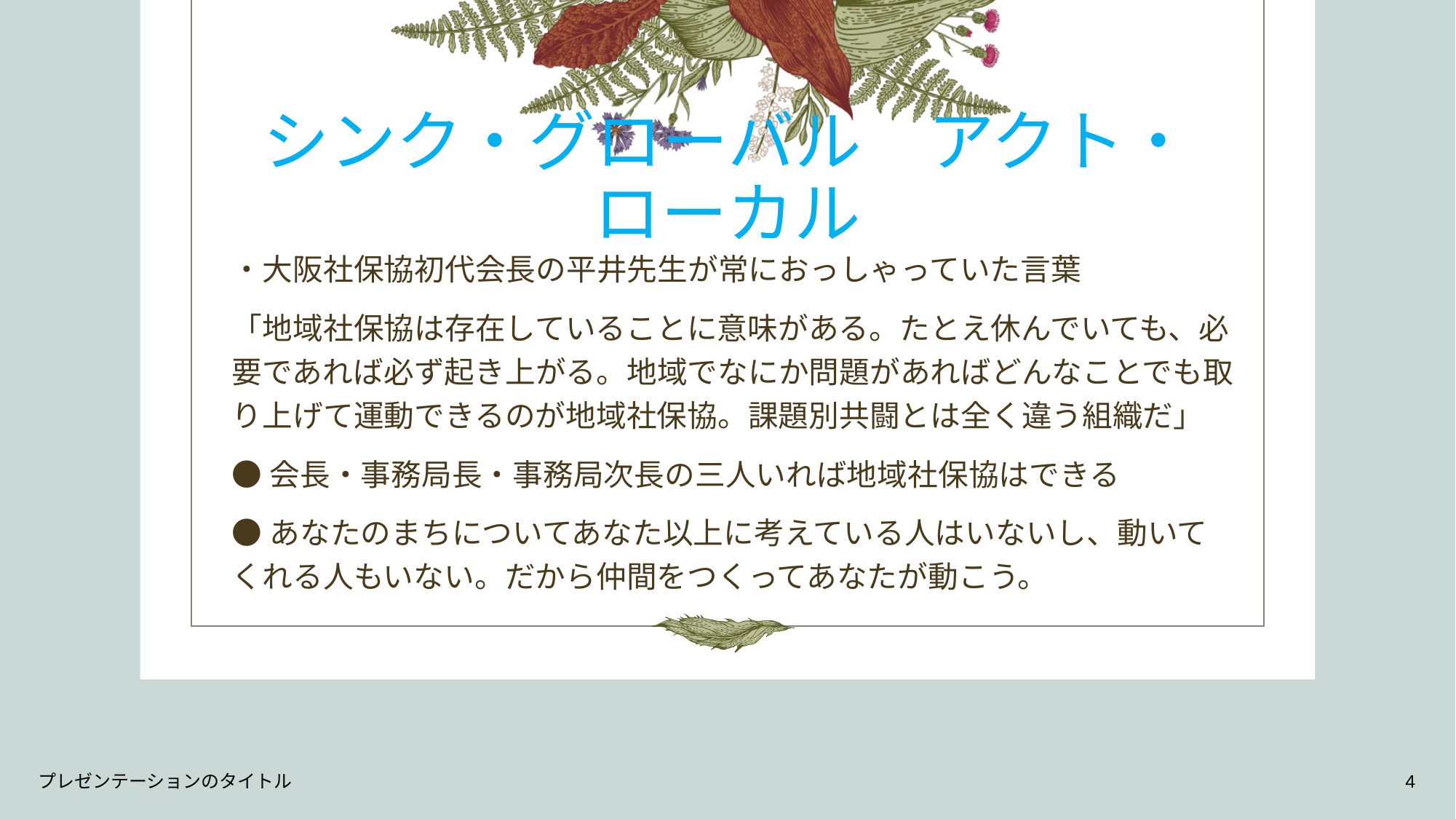

# シンク・グローバル　アクト・ローカル
・大阪社保協初代会長の平井先生が常におっしゃっていた言葉
「地域社保協は存在していることに意味がある。たとえ休んでいても、必要であれば必ず起き上がる。地域でなにか問題があればどんなことでも取り上げて運動できるのが地域社保協。課題別共闘とは全く違う組織だ」
●会長・事務局長・事務局次長の三人いれば地域社保協はできる
●あなたのまちについてあなた以上に考えている人はいないし、動いてくれる人もいない。だから仲間をつくってあなたが動こう。
プレゼンテーションのタイトル
4